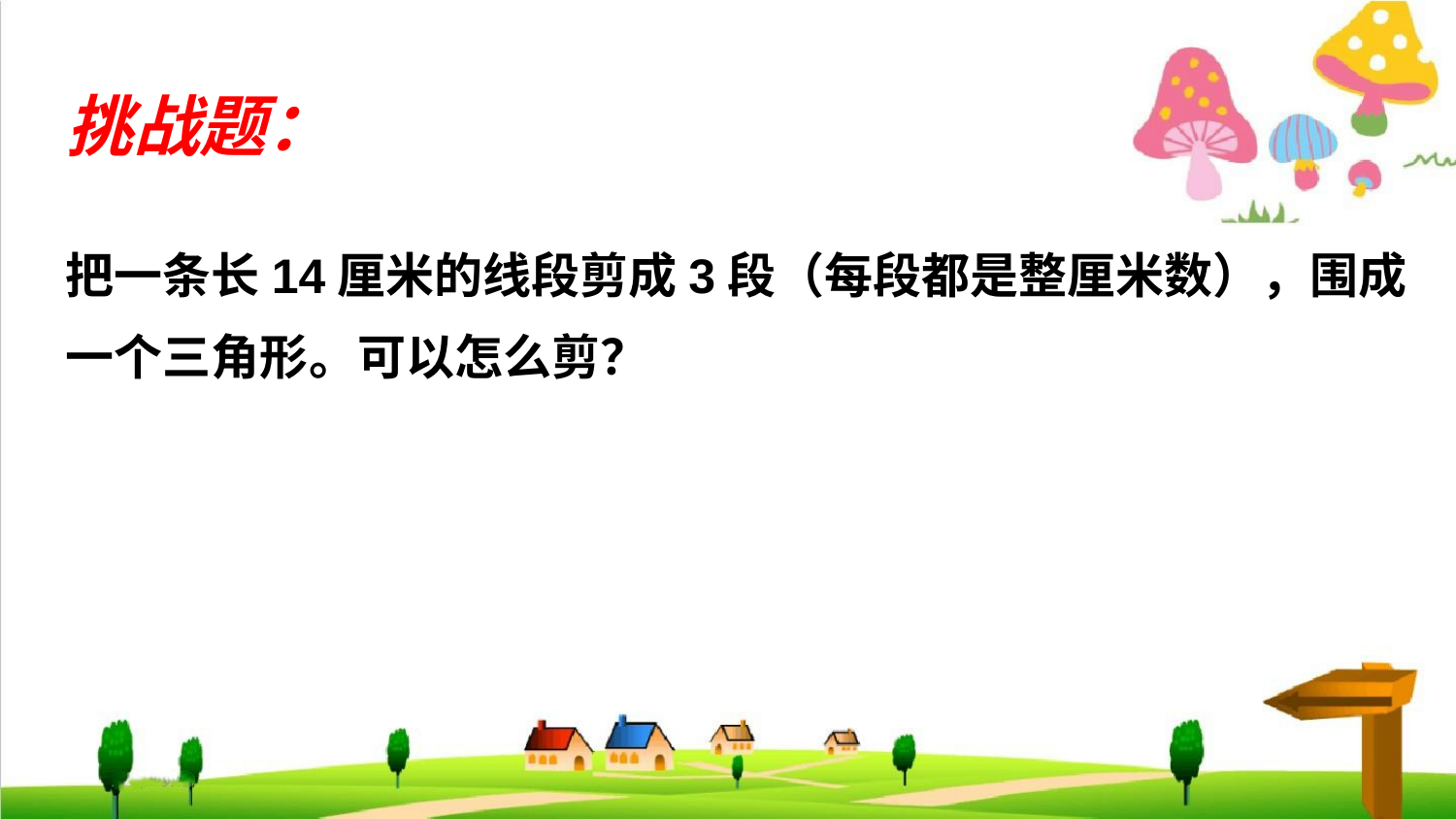

挑战题：
把一条长14厘米的线段剪成3段（每段都是整厘米数），围成一个三角形。可以怎么剪？